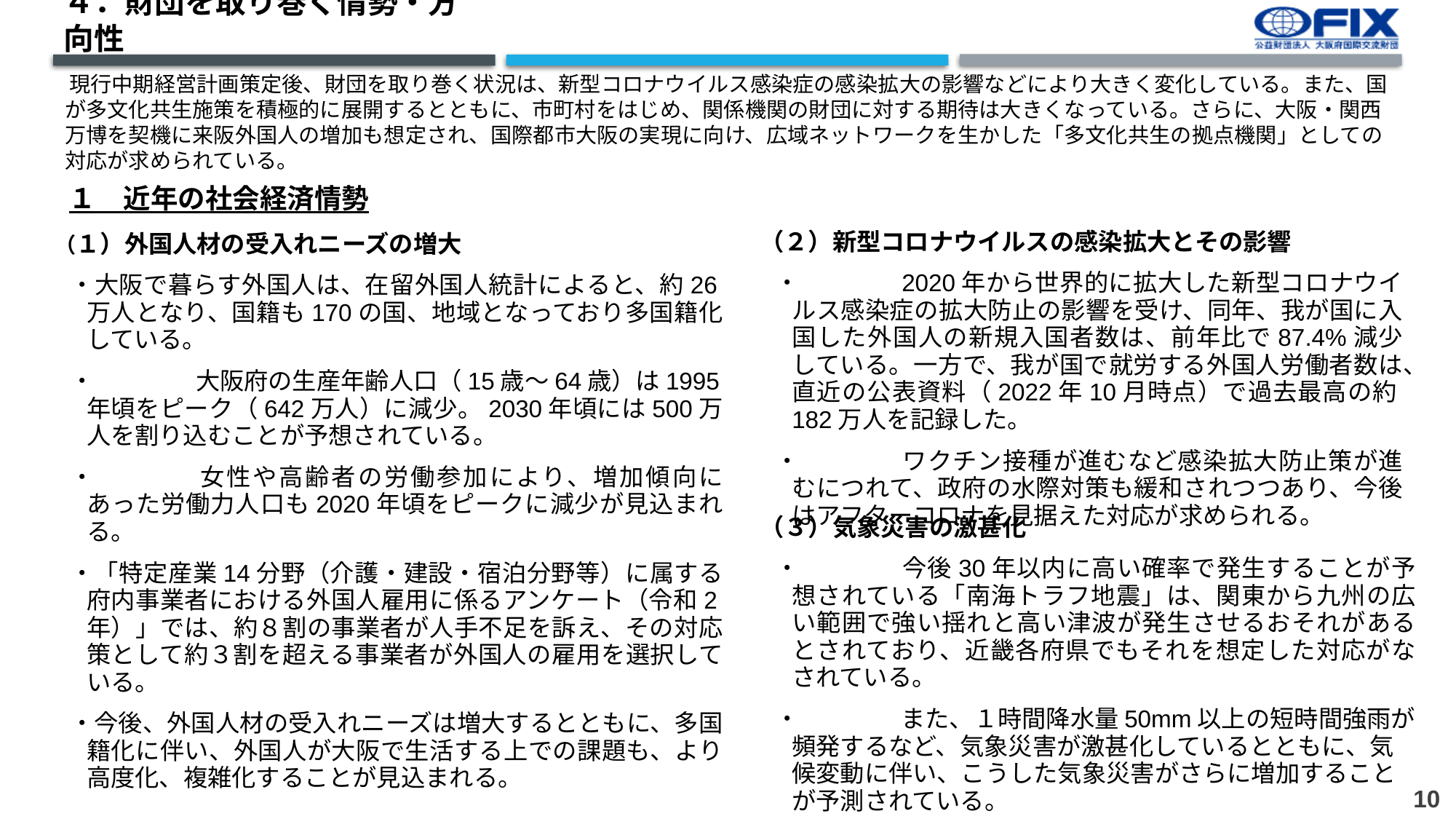

# ４．財団を取り巻く情勢・方向性
  現行中期経営計画策定後、財団を取り巻く状況は、新型コロナウイルス感染症の感染拡大の影響などにより大きく変化している。また、国が多文化共生施策を積極的に展開するとともに、市町村をはじめ、関係機関の財団に対する期待は大きくなっている。さらに、大阪・関西万博を契機に来阪外国人の増加も想定され、国際都市大阪の実現に向け、広域ネットワークを生かした「多文化共生の拠点機関」としての対応が求められている。
１　近年の社会経済情勢
（１）外国人材の受入れニーズの増大
・大阪で暮らす外国人は、在留外国人統計によると、約26万人となり、国籍も170の国、地域となっており多国籍化している。
・	大阪府の生産年齢人口（15歳～64歳）は1995年頃をピーク（642万人）に減少。2030年頃には500万人を割り込むことが予想されている。
・	女性や高齢者の労働参加により、増加傾向にあった労働力人口も2020年頃をピークに減少が見込まれる。
・「特定産業14分野（介護・建設・宿泊分野等）に属する府内事業者における外国人雇用に係るアンケート（令和2年）」では、約８割の事業者が人手不足を訴え、その対応策として約３割を超える事業者が外国人の雇用を選択している。
・今後、外国人材の受入れニーズは増大するとともに、多国籍化に伴い、外国人が大阪で生活する上での課題も、より高度化、複雑化することが見込まれる。
（２）新型コロナウイルスの感染拡大とその影響
・	2020年から世界的に拡大した新型コロナウイルス感染症の拡大防止の影響を受け、同年、我が国に入国した外国人の新規入国者数は、前年比で87.4%減少している。一方で、我が国で就労する外国人労働者数は、直近の公表資料（2022年10月時点）で過去最高の約182万人を記録した。
・	ワクチン接種が進むなど感染拡大防止策が進むにつれて、政府の水際対策も緩和されつつあり、今後はアフターコロナを見据えた対応が求められる。
（３）気象災害の激甚化
・	今後30年以内に高い確率で発生することが予想されている「南海トラフ地震」は、関東から九州の広い範囲で強い揺れと高い津波が発生させるおそれがあるとされており、近畿各府県でもそれを想定した対応がなされている。
・	また、１時間降水量50mm以上の短時間強雨が頻発するなど、気象災害が激甚化しているとともに、気候変動に伴い、こうした気象災害がさらに増加することが予測されている。
10